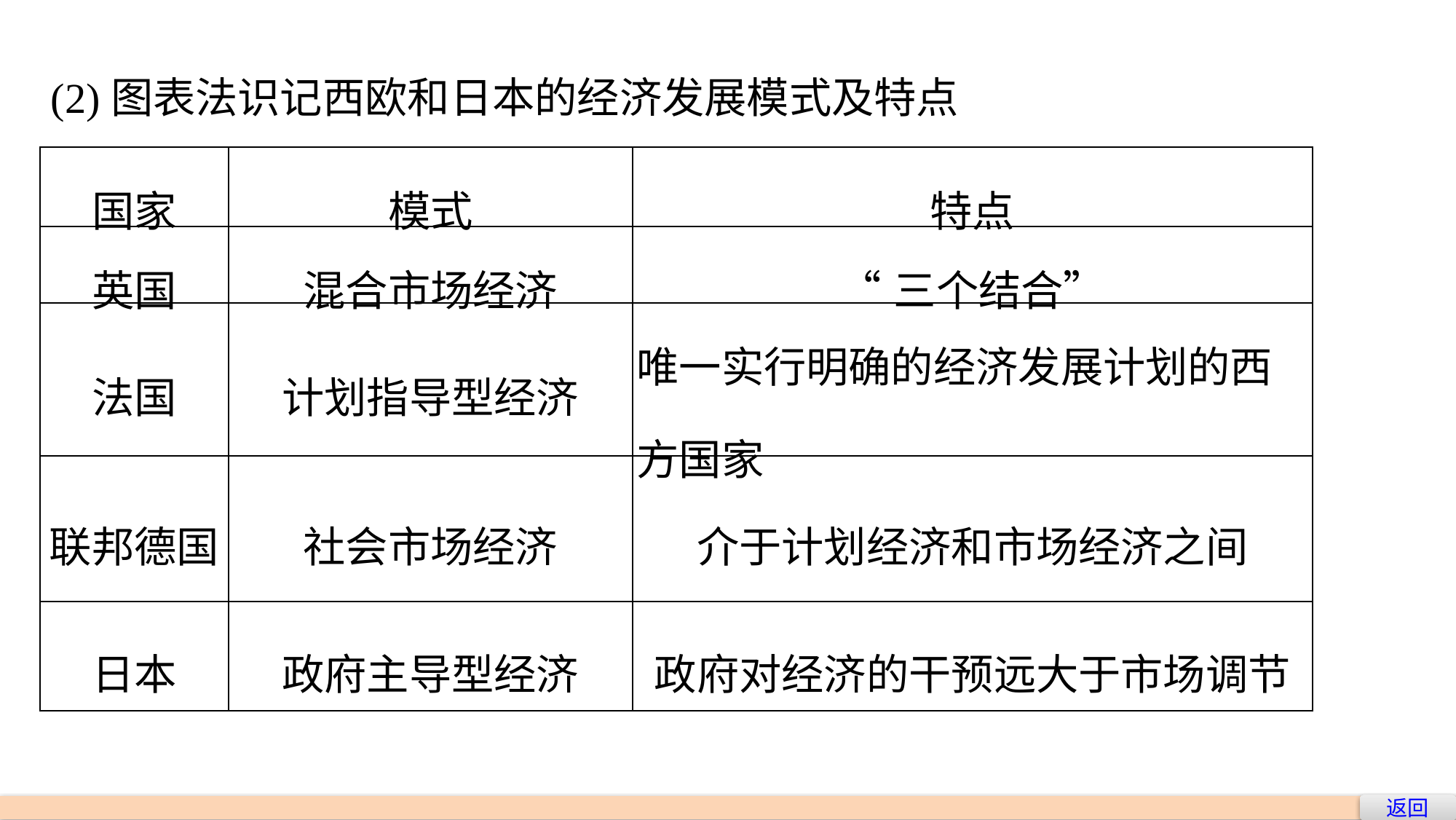

(2)图表法识记西欧和日本的经济发展模式及特点
| 国家 | 模式 | 特点 |
| --- | --- | --- |
| 英国 | 混合市场经济 | “三个结合” |
| 法国 | 计划指导型经济 | 唯一实行明确的经济发展计划的西方国家 |
| 联邦德国 | 社会市场经济 | 介于计划经济和市场经济之间 |
| 日本 | 政府主导型经济 | 政府对经济的干预远大于市场调节 |
返回